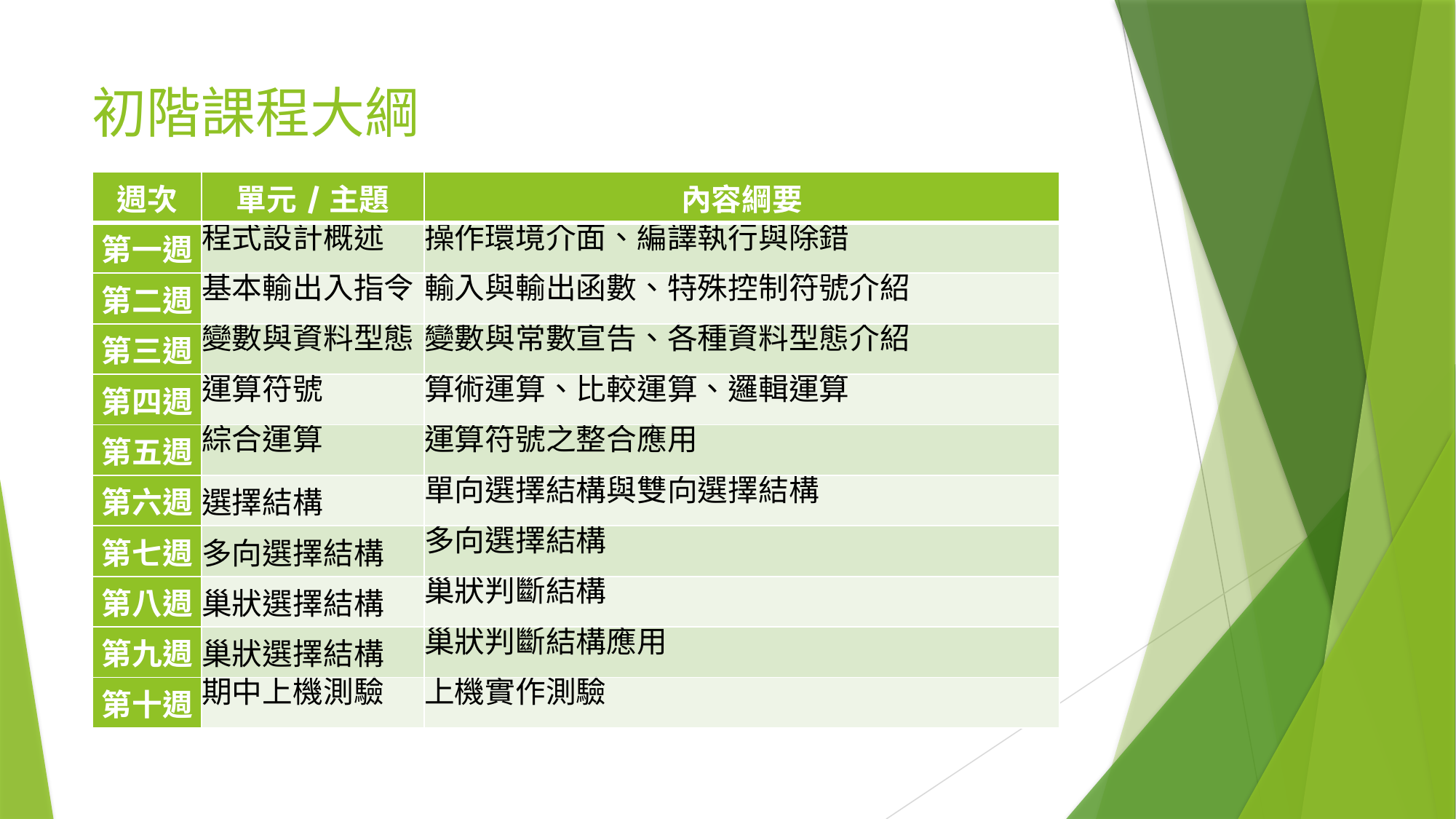

# 初階課程大綱
| 週次 | 單元/主題 | 內容綱要 |
| --- | --- | --- |
| 第一週 | 程式設計概述 | 操作環境介面、編譯執行與除錯 |
| 第二週 | 基本輸出入指令 | 輸入與輸出函數、特殊控制符號介紹 |
| 第三週 | 變數與資料型態 | 變數與常數宣告、各種資料型態介紹 |
| 第四週 | 運算符號 | 算術運算、比較運算、邏輯運算 |
| 第五週 | 綜合運算 | 運算符號之整合應用 |
| 第六週 | 選擇結構 | 單向選擇結構與雙向選擇結構 |
| 第七週 | 多向選擇結構 | 多向選擇結構 |
| 第八週 | 巢狀選擇結構 | 巢狀判斷結構 |
| 第九週 | 巢狀選擇結構 | 巢狀判斷結構應用 |
| 第十週 | 期中上機測驗 | 上機實作測驗 |